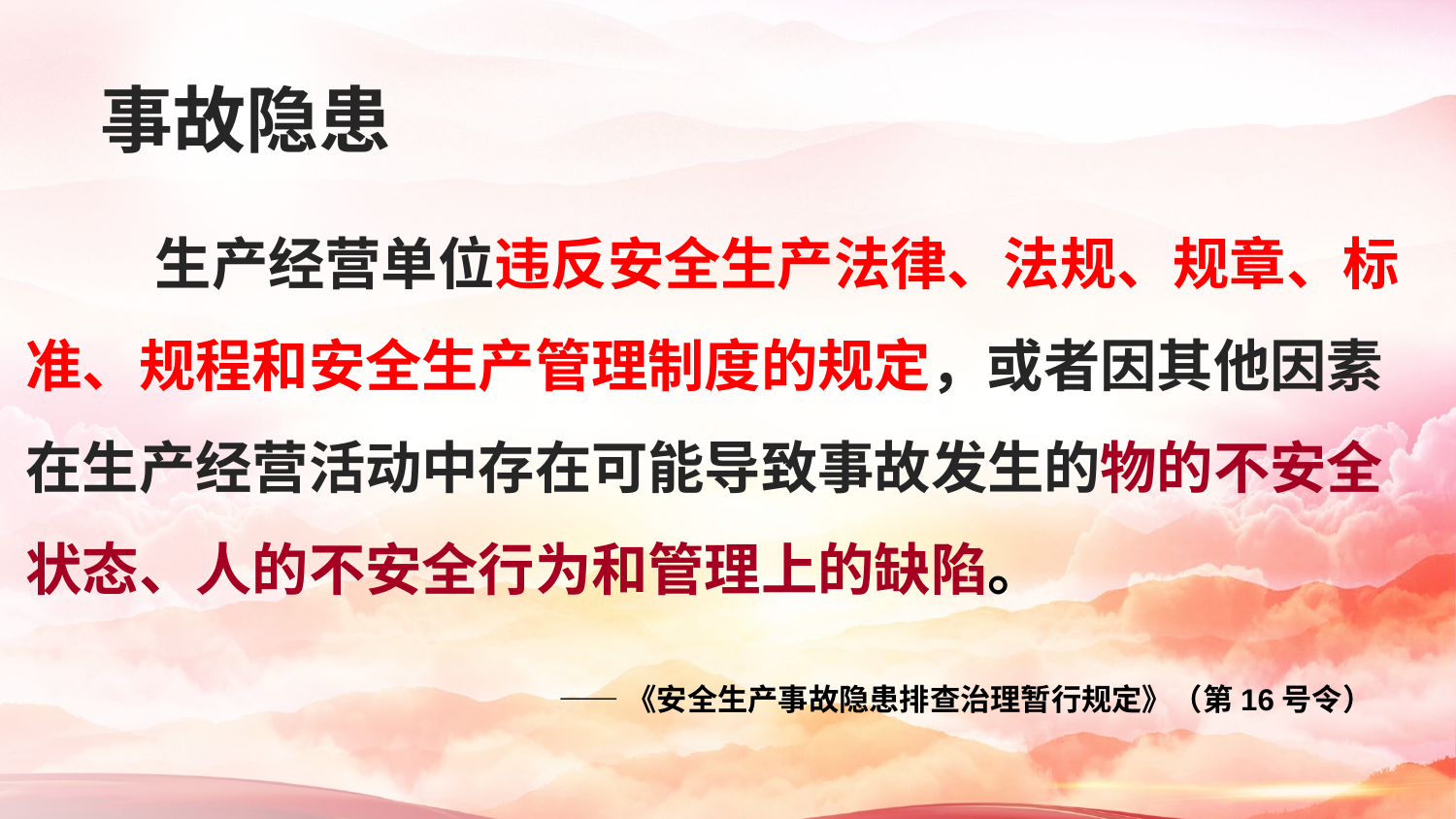

事故隐患
         生产经营单位违反安全生产法律、法规、规章、标准、规程和安全生产管理制度的规定，或者因其他因素在生产经营活动中存在可能导致事故发生的物的不安全状态、人的不安全行为和管理上的缺陷。
——《安全生产事故隐患排查治理暂行规定》（第16号令）